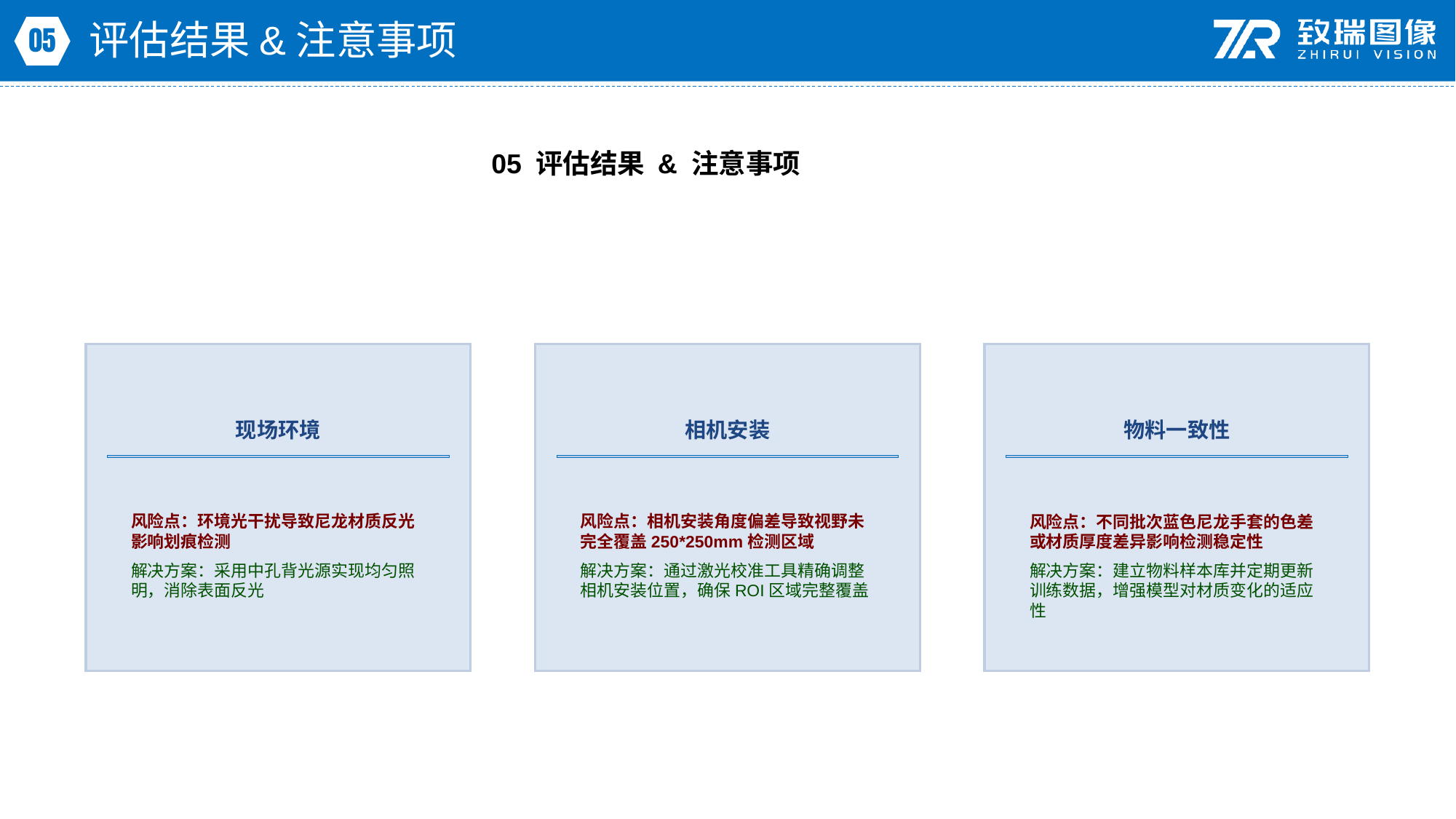

评估结果&注意事项
05

05 评估结果 & 注意事项

现场环境

相机安装

物料一致性

风险点：环境光干扰导致尼龙材质反光影响划痕检测
解决方案：采用中孔背光源实现均匀照明，消除表面反光

风险点：相机安装角度偏差导致视野未完全覆盖250*250mm检测区域
解决方案：通过激光校准工具精确调整相机安装位置，确保ROI区域完整覆盖

风险点：不同批次蓝色尼龙手套的色差或材质厚度差异影响检测稳定性
解决方案：建立物料样本库并定期更新训练数据，增强模型对材质变化的适应性